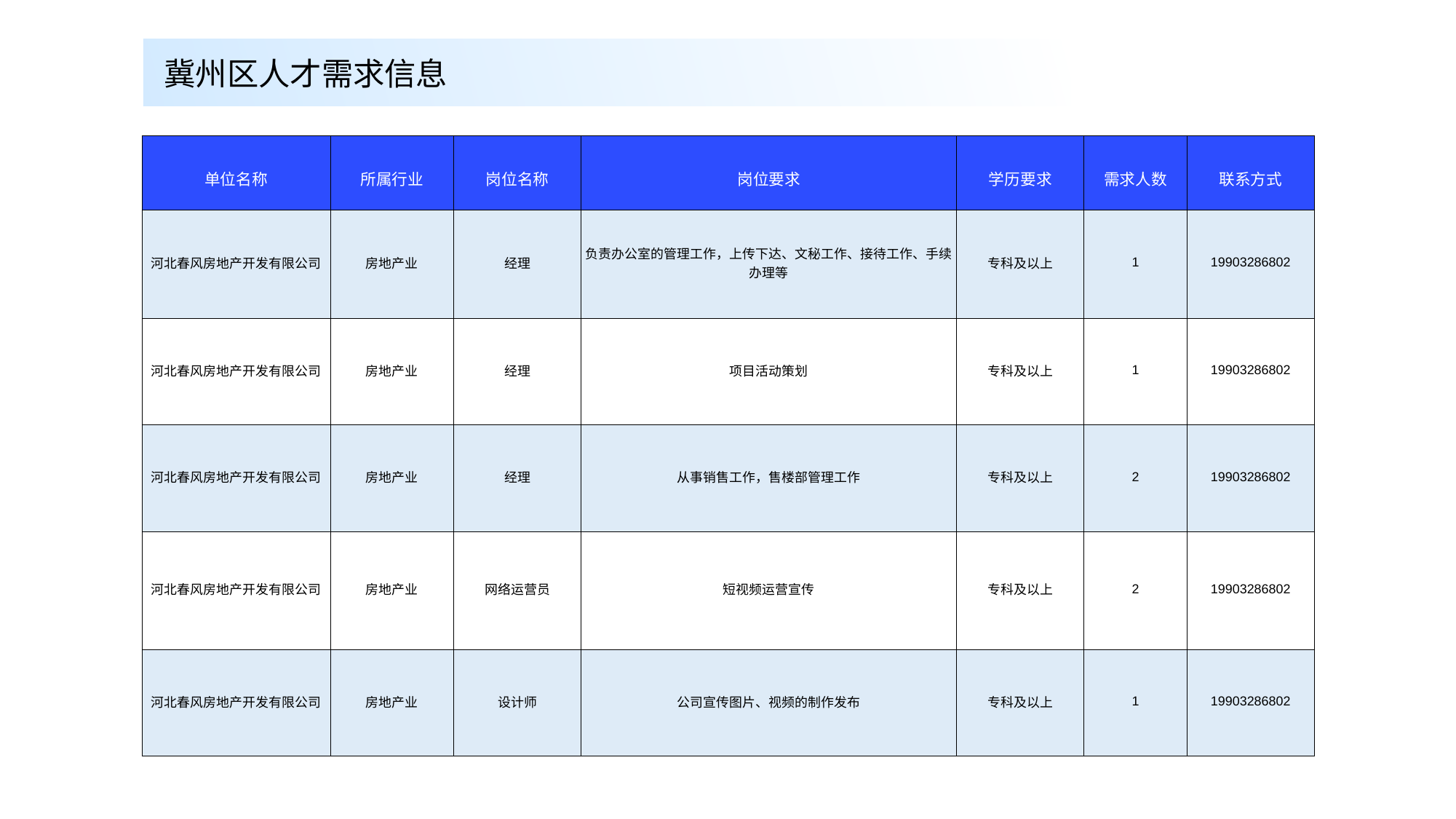

冀州区人才需求信息
| 单位名称 | 所属行业 | 岗位名称 | 岗位要求 | 学历要求 | 需求人数 | 联系方式 |
| --- | --- | --- | --- | --- | --- | --- |
| 河北春风房地产开发有限公司 | 房地产业 | 经理 | 负责办公室的管理工作，上传下达、文秘工作、接待工作、手续办理等 | 专科及以上 | 1 | 19903286802 |
| 河北春风房地产开发有限公司 | 房地产业 | 经理 | 项目活动策划 | 专科及以上 | 1 | 19903286802 |
| 河北春风房地产开发有限公司 | 房地产业 | 经理 | 从事销售工作，售楼部管理工作 | 专科及以上 | 2 | 19903286802 |
| 河北春风房地产开发有限公司 | 房地产业 | 网络运营员 | 短视频运营宣传 | 专科及以上 | 2 | 19903286802 |
| 河北春风房地产开发有限公司 | 房地产业 | 设计师 | 公司宣传图片、视频的制作发布 | 专科及以上 | 1 | 19903286802 |
11